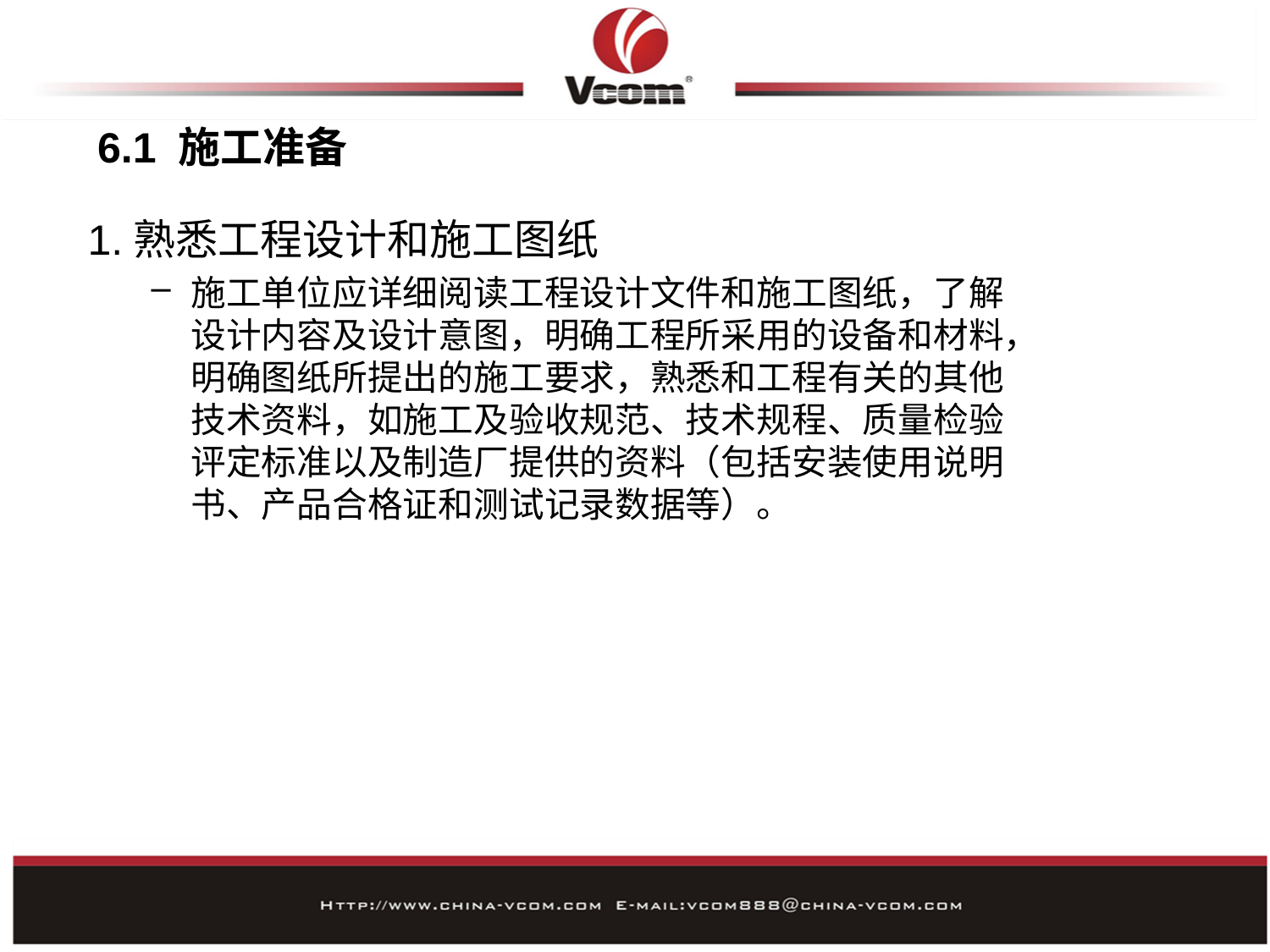

# 6.1 施工准备
1.熟悉工程设计和施工图纸
施工单位应详细阅读工程设计文件和施工图纸，了解设计内容及设计意图，明确工程所采用的设备和材料，明确图纸所提出的施工要求，熟悉和工程有关的其他技术资料，如施工及验收规范、技术规程、质量检验评定标准以及制造厂提供的资料（包括安装使用说明书、产品合格证和测试记录数据等）。